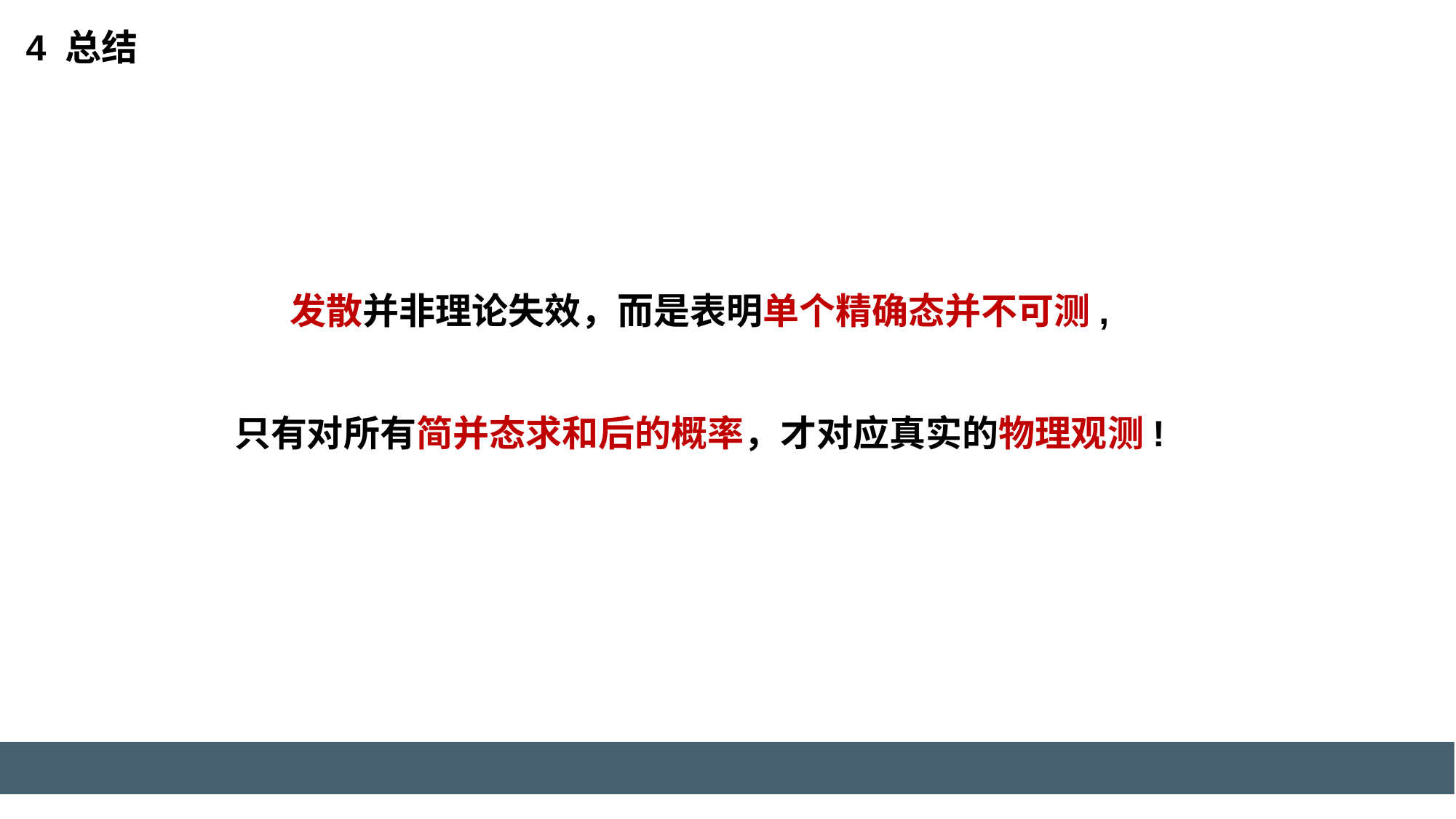

4 总结
发散并非理论失效，而是表明单个精确态并不可测,
只有对所有简并态求和后的概率，才对应真实的物理观测!